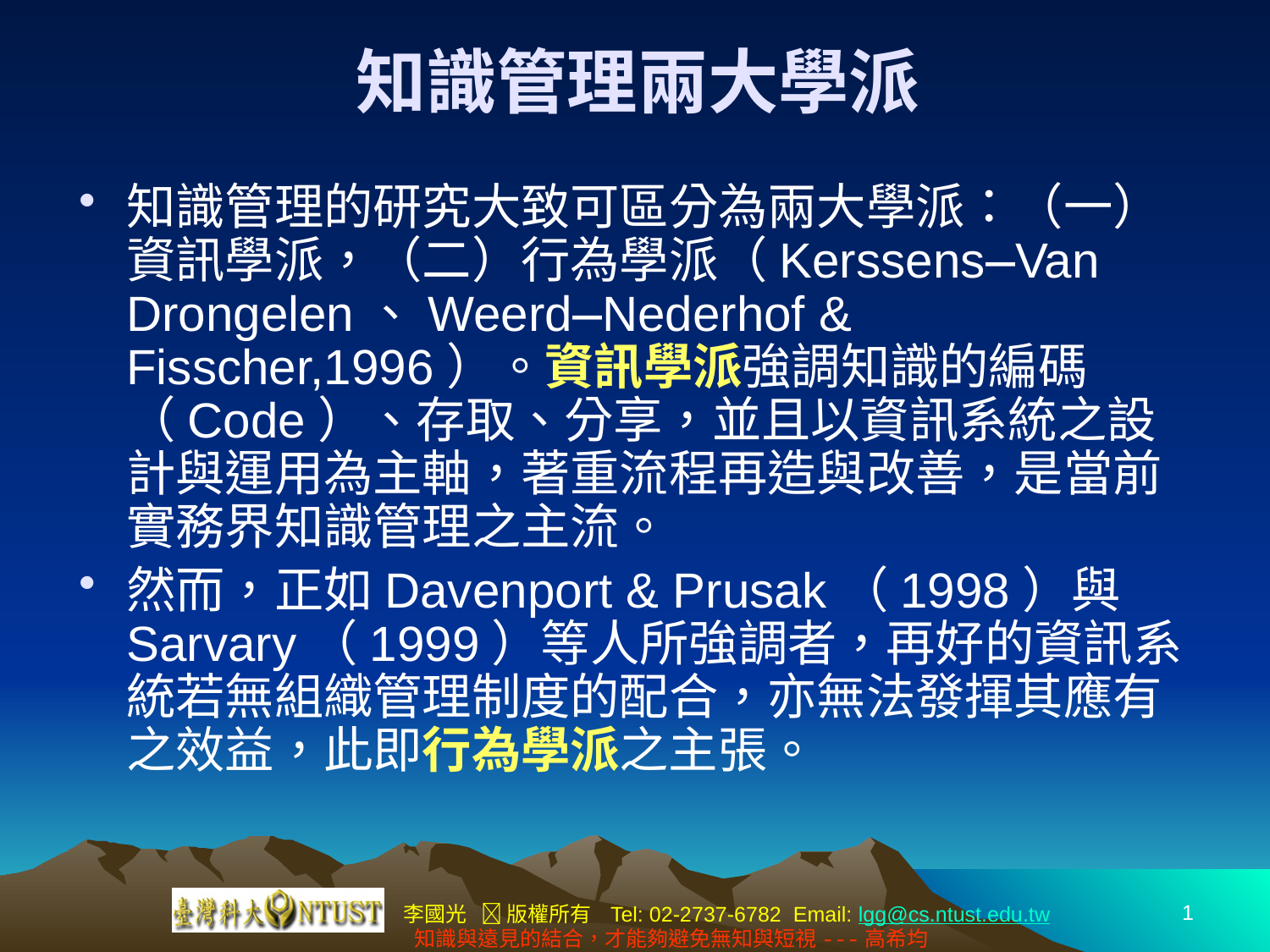

# 知識管理兩大學派
知識管理的研究大致可區分為兩大學派：（一）資訊學派，（二）行為學派（Kerssens—Van Drongelen、Weerd—Nederhof & Fisscher,1996）。資訊學派強調知識的編碼（Code）、存取、分享，並且以資訊系統之設計與運用為主軸，著重流程再造與改善，是當前實務界知識管理之主流。
然而，正如Davenport & Prusak（1998）與Sarvary（1999）等人所強調者，再好的資訊系統若無組織管理制度的配合，亦無法發揮其應有之效益，此即行為學派之主張。
1